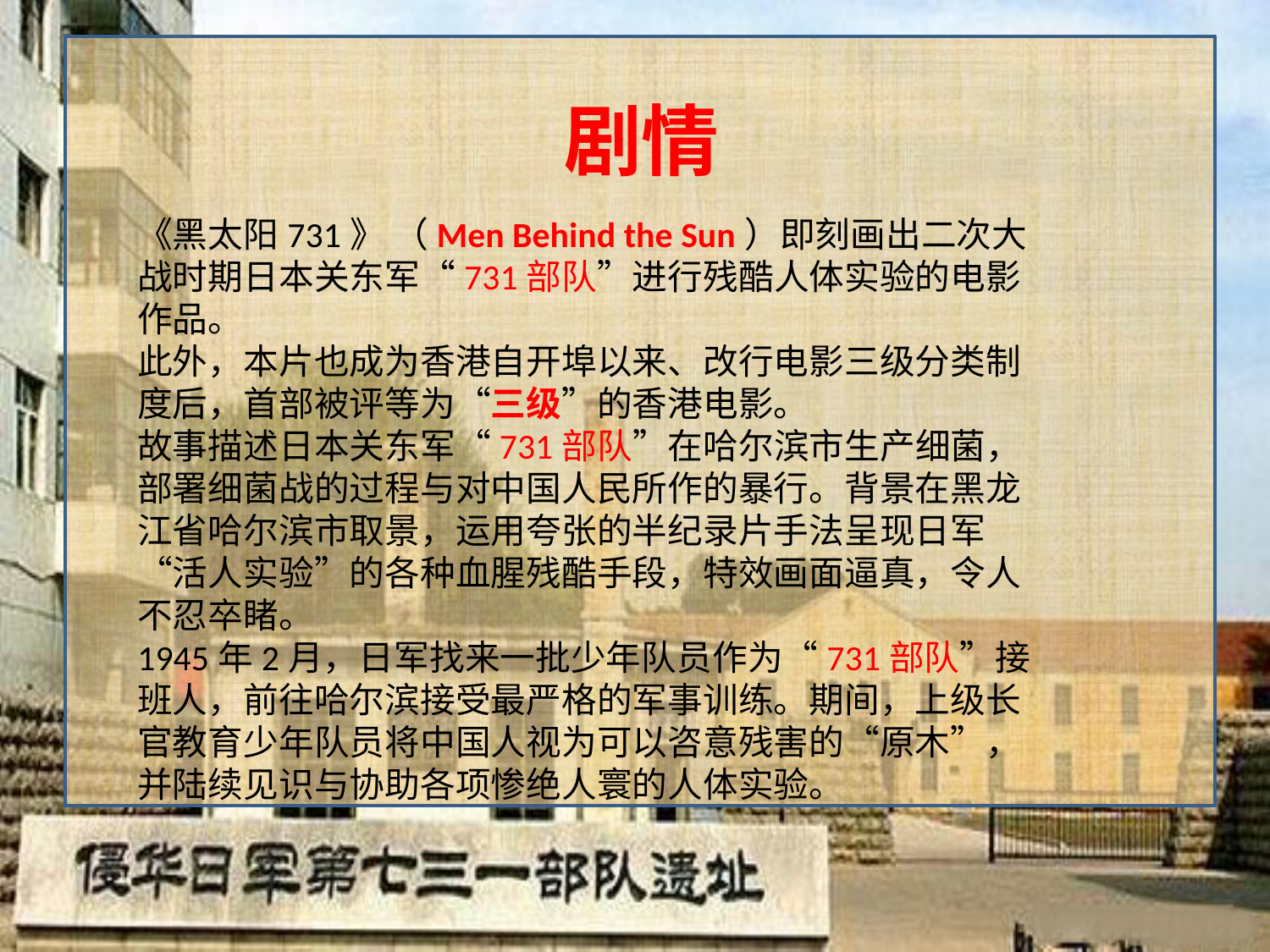

剧情
《黑太阳731》 （Men Behind the Sun）即刻画出二次大战时期日本关东军“731部队”进行残酷人体实验的电影作品。
此外，本片也成为香港自开埠以来、改行电影三级分类制度后，首部被评等为“三级”的香港电影。
故事描述日本关东军“731部队”在哈尔滨市生产细菌，部署细菌战的过程与对中国人民所作的暴行。背景在黑龙江省哈尔滨市取景，运用夸张的半纪录片手法呈现日军“活人实验”的各种血腥残酷手段，特效画面逼真，令人不忍卒睹。
1945年2月，日军找来一批少年队员作为“731部队”接班人，前往哈尔滨接受最严格的军事训练。期间，上级长官教育少年队员将中国人视为可以咨意残害的“原木”，并陆续见识与协助各项惨绝人寰的人体实验。